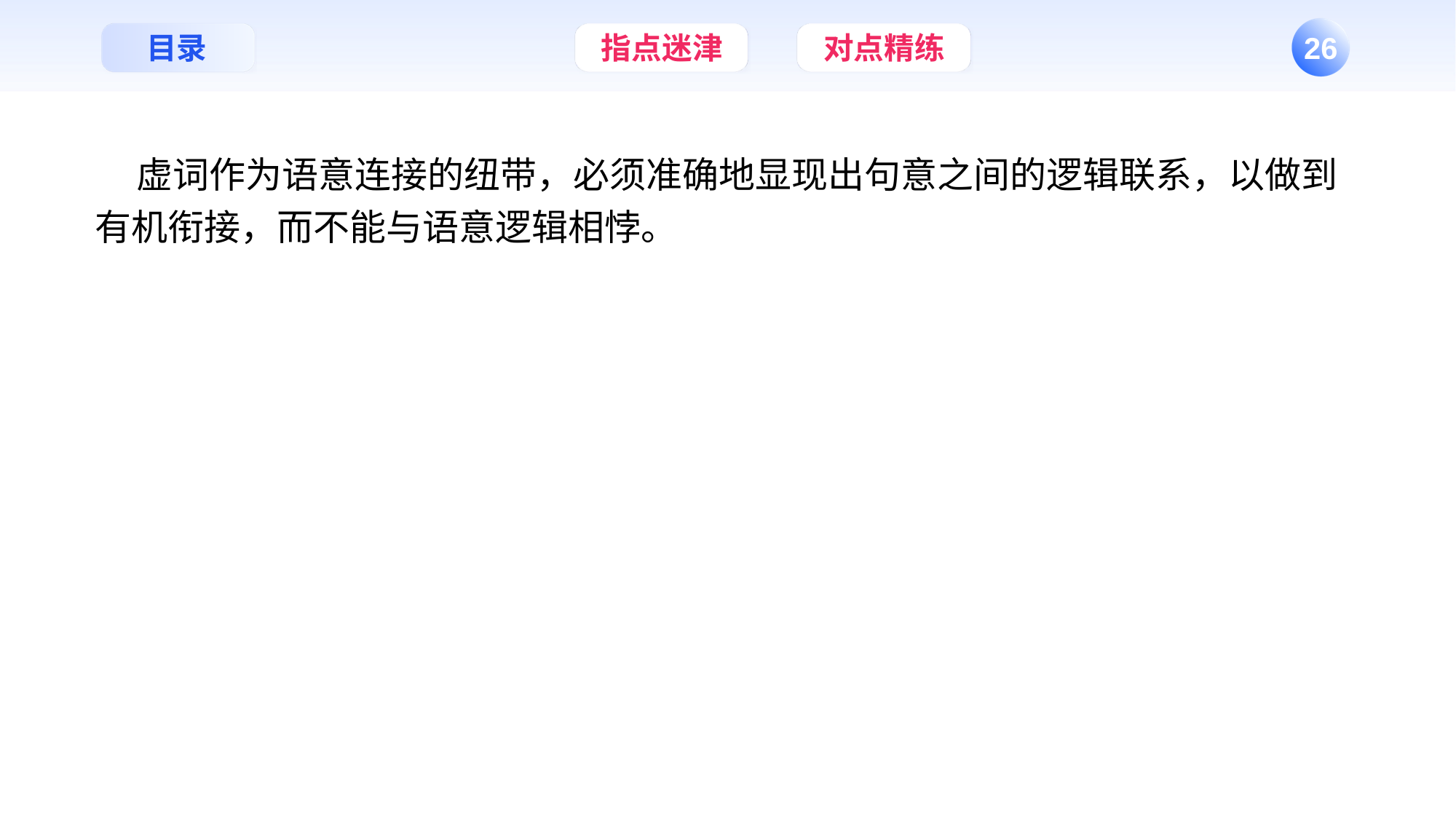

虚词作为语意连接的纽带，必须准确地显现出句意之间的逻辑联系，以做到有机衔接，而不能与语意逻辑相悖。